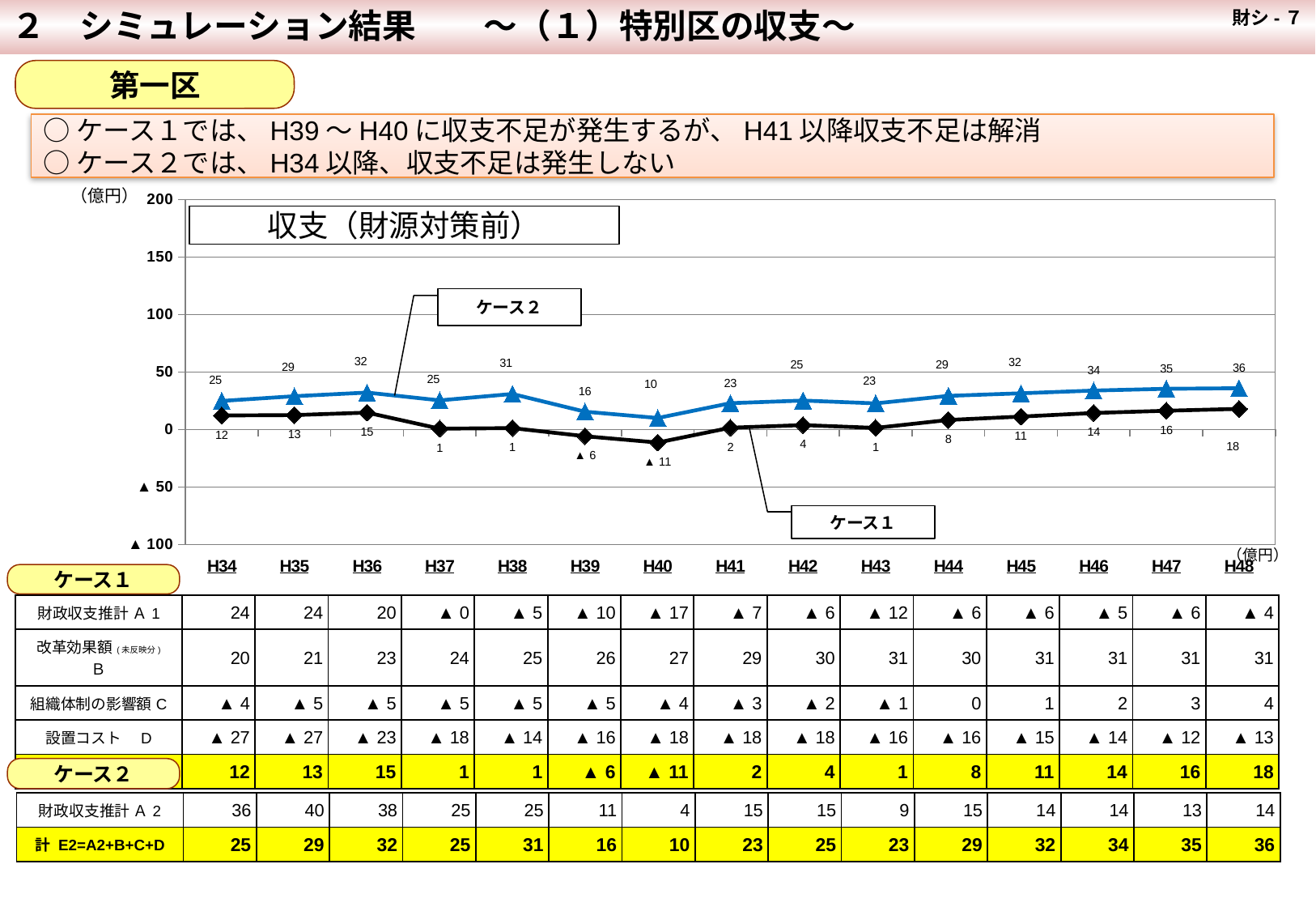

２　シミュレーション結果　　～（１）特別区の収支～
 財シ-７
第一区
○ケース１では、H39～H40に収支不足が発生するが、H41以降収支不足は解消
○ケース２では、H34以降、収支不足は発生しない

### Chart

| Category | 計 E=A'+B+C+D | 計 E=A+B+C+D |
|---|---|---|
| H34 | 24.919854900111655 | 12.262854900111655 |
| H35 | 29.048755748397458 | 12.59366574839746 |
| H36 | 32.18334054550135 | 14.788940545501351 |
| H37 | 25.43402235018742 | 0.8153123501874084 |
| H38 | 30.973638947706355 | 1.3077689477063554 |
| H39 | 15.568822455768446 | -5.757207544231555 |
| H40 | 10.054397778474096 | -11.271632221525902 |
| H41 | 22.955183568102534 | 1.629153568102538 |
| H42 | 25.25847549128237 | 3.9324554912823793 |
| H43 | 22.797032737857684 | 1.47100273785769 |
| H44 | 29.317526506125326 | 8.361476506125326 |
| H45 | 31.56854166484689 | 11.316861664846884 |
| H46 | 33.93073780544201 | 14.42788780544201 |
| H47 | 35.49341151587995 | 16.379861515879945 |
| H48 | 35.99618641134452 | 17.996196411344513 |
（億円）
収支（財源対策前）
ケース２
ケース１
（億円）
ケース１
| 財政収支推計 Ａ1 | 24 | 24 | 20 | ▲ 0 | ▲ 5 | ▲ 10 | ▲ 17 | ▲ 7 | ▲ 6 | ▲ 12 | ▲ 6 | ▲ 6 | ▲ 5 | ▲ 6 | ▲ 4 |
| --- | --- | --- | --- | --- | --- | --- | --- | --- | --- | --- | --- | --- | --- | --- | --- |
| 改革効果額(未反映分) Ｂ | 20 | 21 | 23 | 24 | 25 | 26 | 27 | 29 | 30 | 31 | 30 | 31 | 31 | 31 | 31 |
| 組織体制の影響額C | ▲ 4 | ▲ 5 | ▲ 5 | ▲ 5 | ▲ 5 | ▲ 5 | ▲ 4 | ▲ 3 | ▲ 2 | ▲ 1 | 0 | 1 | 2 | 3 | 4 |
| 設置コスト　D | ▲ 27 | ▲ 27 | ▲ 23 | ▲ 18 | ▲ 14 | ▲ 16 | ▲ 18 | ▲ 18 | ▲ 18 | ▲ 16 | ▲ 16 | ▲ 15 | ▲ 14 | ▲ 12 | ▲ 13 |
| 計 E1=A1+B+C+D | 12 | 13 | 15 | 1 | 1 | ▲ 6 | ▲ 11 | 2 | 4 | 1 | 8 | 11 | 14 | 16 | 18 |
ケース２
| 財政収支推計 Ａ2 | 36 | 40 | 38 | 25 | 25 | 11 | 4 | 15 | 15 | 9 | 15 | 14 | 14 | 13 | 14 |
| --- | --- | --- | --- | --- | --- | --- | --- | --- | --- | --- | --- | --- | --- | --- | --- |
| 計 E2=A2+B+C+D | 25 | 29 | 32 | 25 | 31 | 16 | 10 | 23 | 25 | 23 | 29 | 32 | 34 | 35 | 36 |